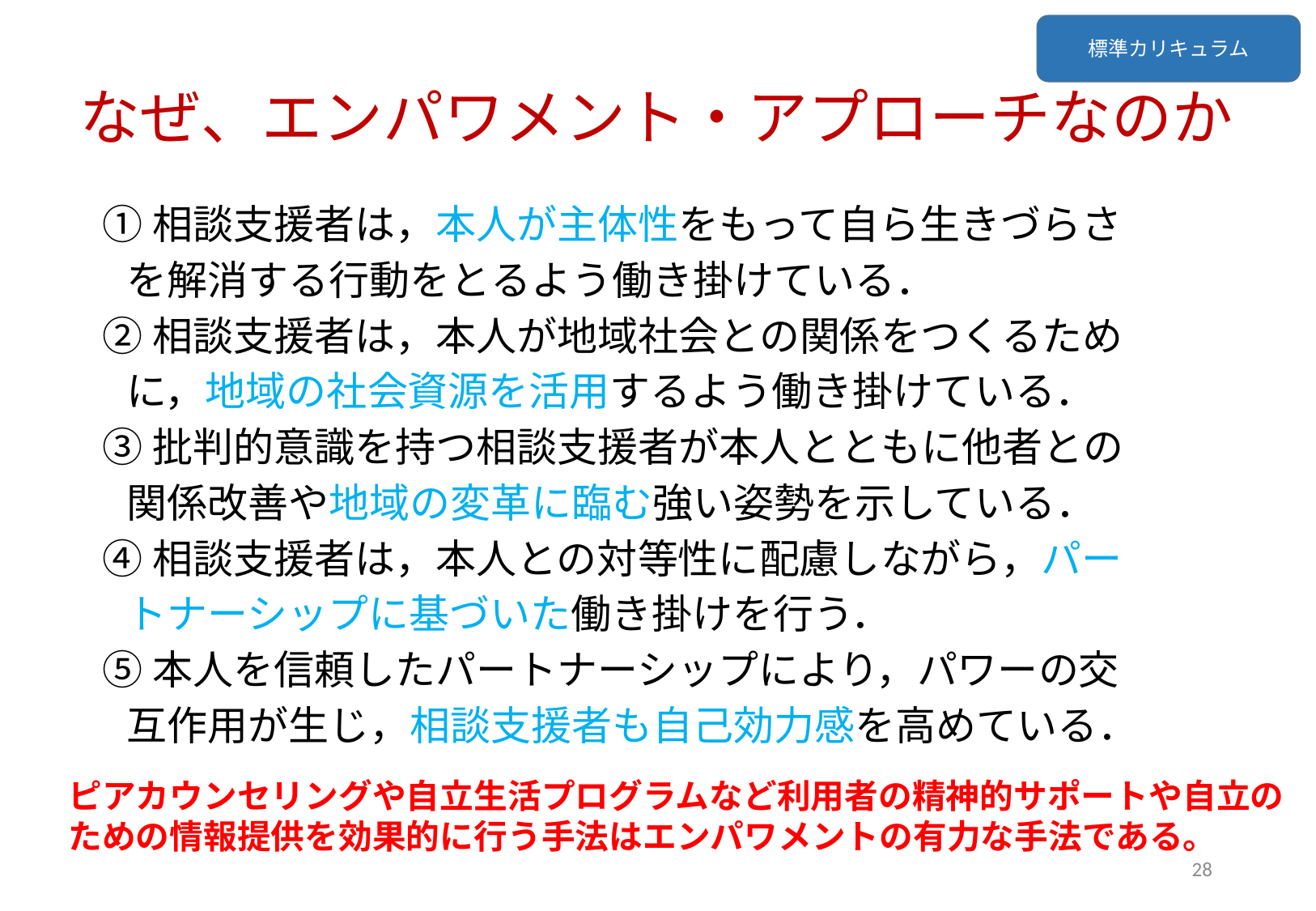

標準カリキュラム
# なぜ、エンパワメント・アプローチなのか
①相談支援者は，本人が主体性をもって自ら生きづらさを解消する行動をとるよう働き掛けている．
②相談支援者は，本人が地域社会との関係をつくるために，地域の社会資源を活用するよう働き掛けている．
③批判的意識を持つ相談支援者が本人とともに他者との関係改善や地域の変革に臨む強い姿勢を示している．
④相談支援者は，本人との対等性に配慮しながら，パートナーシップに基づいた働き掛けを行う．
⑤本人を信頼したパートナーシップにより，パワーの交互作用が生じ，相談支援者も自己効力感を高めている．
ピアカウンセリングや自立生活プログラムなど利用者の精神的サポートや自立の
ための情報提供を効果的に行う手法はエンパワメントの有力な手法である。
28